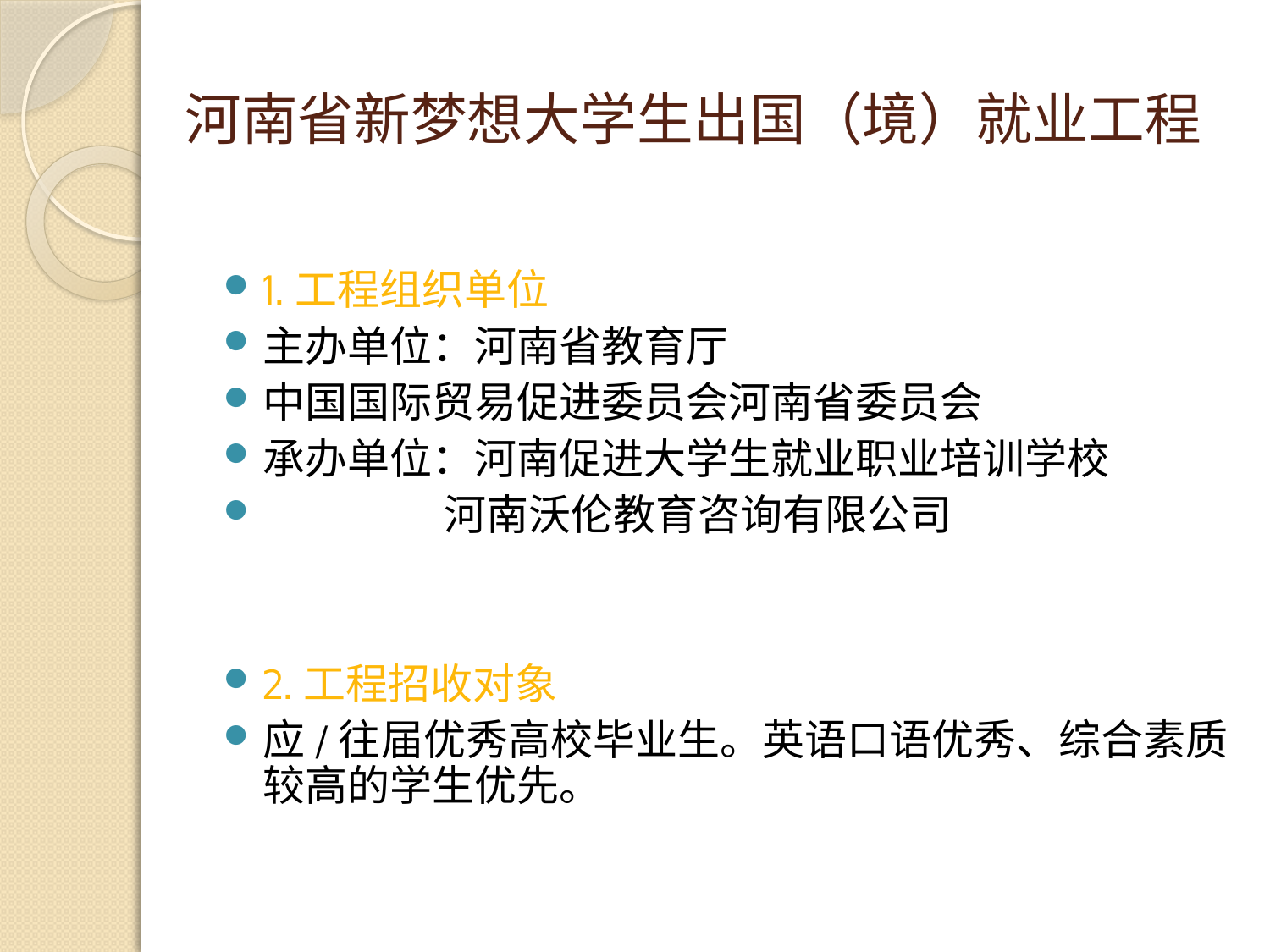

# 河南省新梦想大学生出国（境）就业工程

1.工程组织单位
主办单位：河南省教育厅
中国国际贸易促进委员会河南省委员会
承办单位：河南促进大学生就业职业培训学校
                  河南沃伦教育咨询有限公司

2.工程招收对象
应/往届优秀高校毕业生。英语口语优秀、综合素质较高的学生优先。